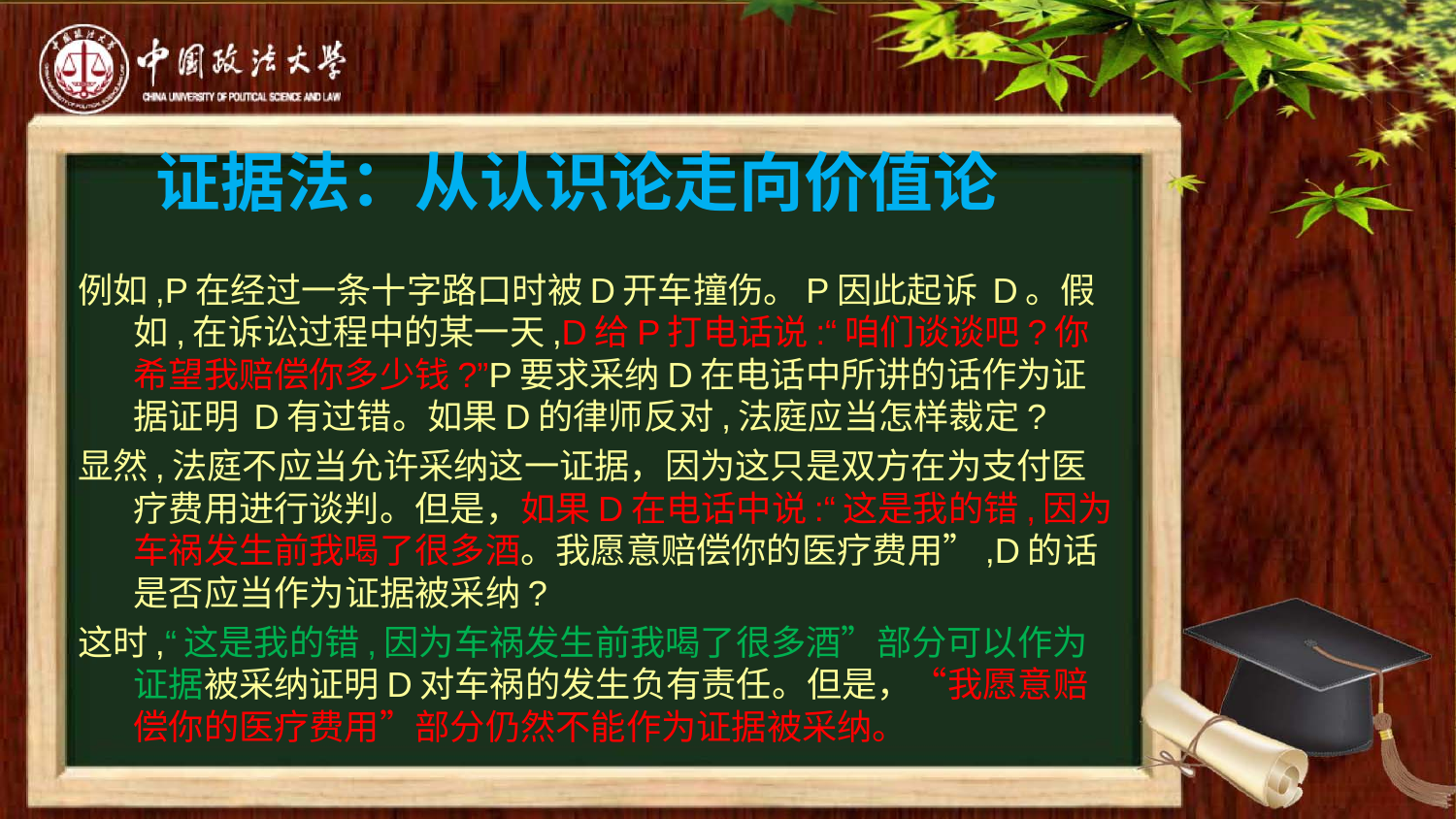

# 证据法：从认识论走向价值论
例如,P在经过一条十字路口时被D开车撞伤。P因此起诉 D。假如,在诉讼过程中的某一天,D给P打电话说:“咱们谈谈吧?你希望我赔偿你多少钱?”P要求采纳D在电话中所讲的话作为证据证明 D有过错。如果D的律师反对,法庭应当怎样裁定?
显然,法庭不应当允许采纳这一证据，因为这只是双方在为支付医疗费用进行谈判。但是，如果D在电话中说:“这是我的错,因为车祸发生前我喝了很多酒。我愿意赔偿你的医疗费用”,D的话是否应当作为证据被采纳?
这时,“这是我的错,因为车祸发生前我喝了很多酒”部分可以作为证据被采纳证明D对车祸的发生负有责任。但是，“我愿意赔偿你的医疗费用”部分仍然不能作为证据被采纳。